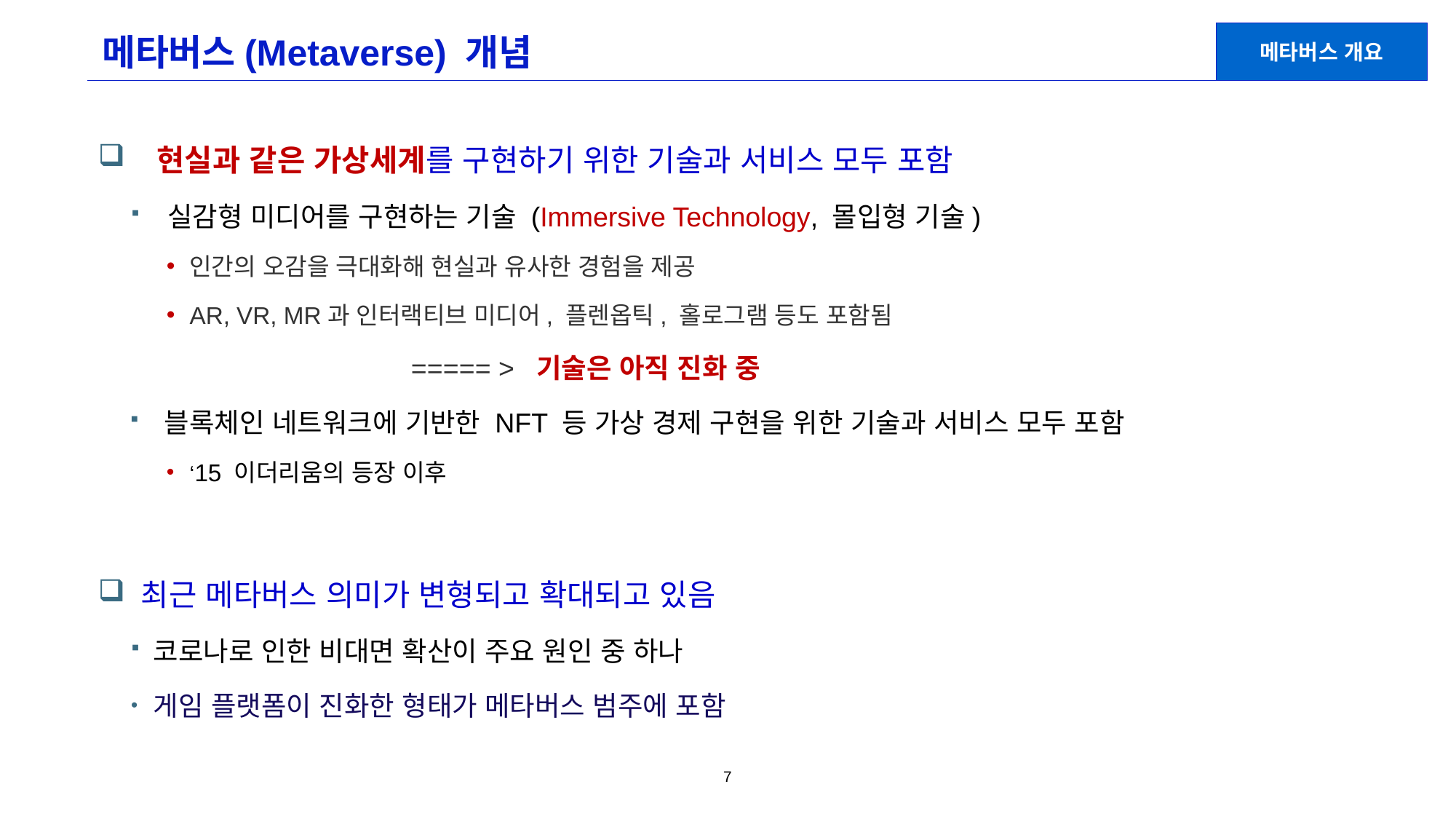

# 메타버스(Metaverse) 개념
메타버스 개요
 현실과 같은 가상세계를 구현하기 위한 기술과 서비스 모두 포함
 실감형 미디어를 구현하는 기술 (Immersive Technology, 몰입형 기술)
인간의 오감을 극대화해 현실과 유사한 경험을 제공
AR, VR, MR과 인터랙티브 미디어, 플렌옵틱, 홀로그램 등도 포함됨
                                ===== >  기술은 아직 진화 중
블록체인 네트워크에 기반한 NFT 등 가상 경제 구현을 위한 기술과 서비스 모두 포함
‘15 이더리움의 등장 이후

최근 메타버스 의미가 변형되고 확대되고 있음
코로나로 인한 비대면 확산이 주요 원인 중 하나
게임 플랫폼이 진화한 형태가 메타버스 범주에 포함